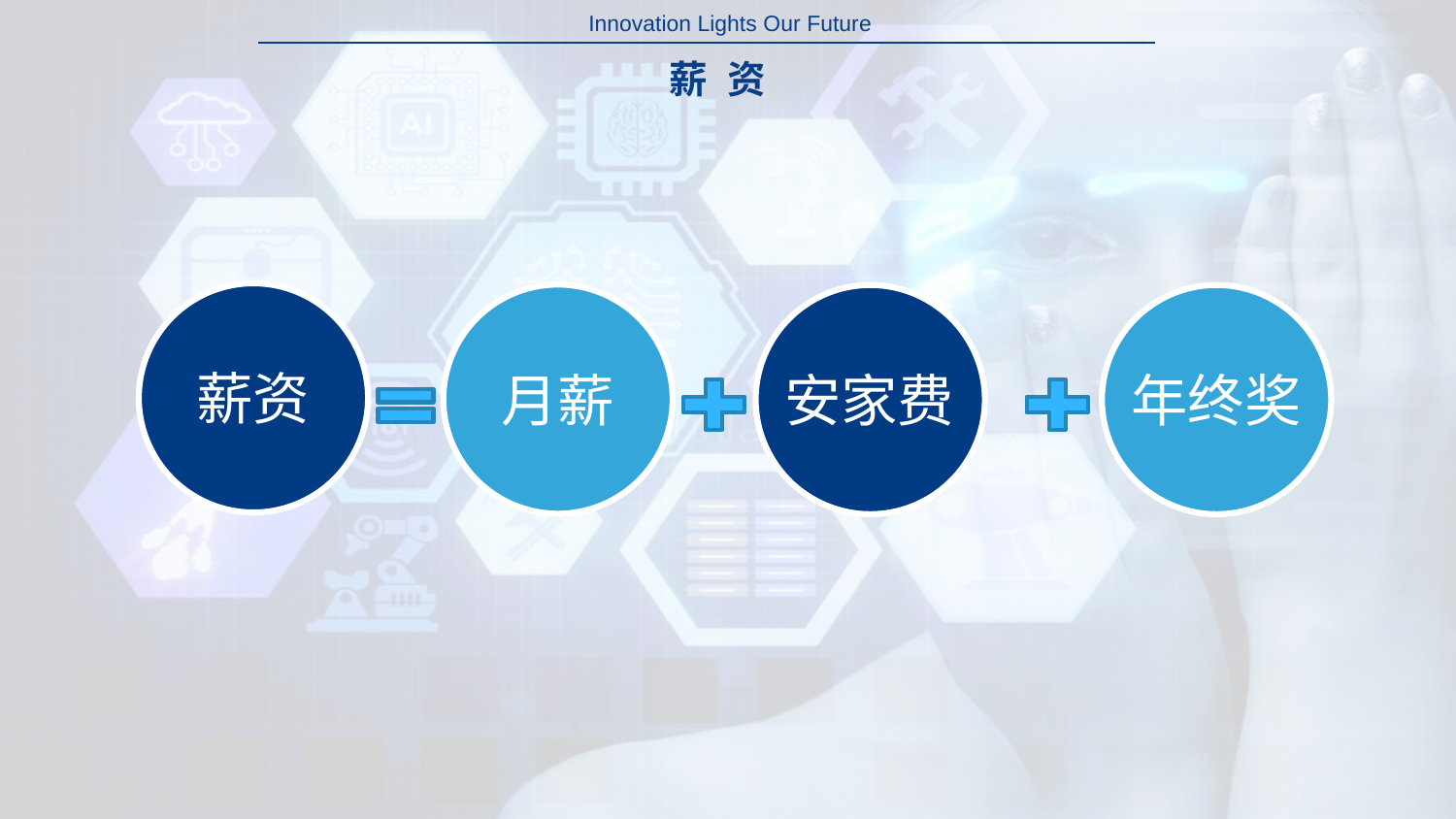

Innovation Lights Our Future
薪 资
e7d195523061f1c0dc554706afe4c72a60a25314cbaece805811E654B44695D34D35691164BB3D154CCFD5D798F6FEAD99EAA8F1ADC3D4AFA5BC9ED0BB3A4B45073A038AC38E89AB54D31AA59602B9F1A6C736EC45FC77ACF2EA0DEB65C41BE7057546C74C38DB100CE4577071C0D300F59428EBE8A1688DD320C65D0A081DCEFB38F1FE5CDA7D35

薪资

月薪

安家费

年终奖